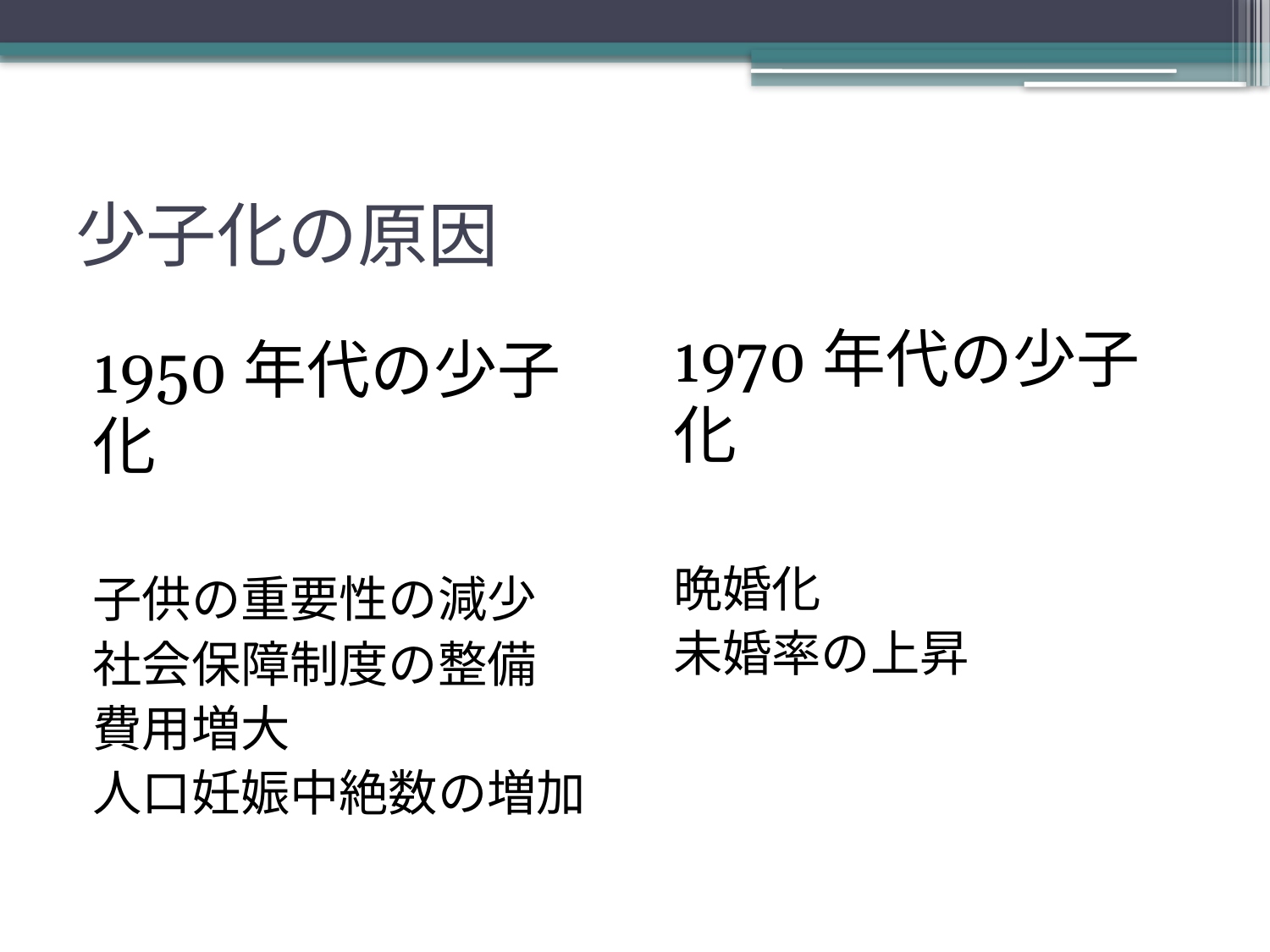

# 少子化の原因
1970年代の少子化

晩婚化
未婚率の上昇
1950年代の少子化

子供の重要性の減少
社会保障制度の整備
費用増大
人口妊娠中絶数の増加